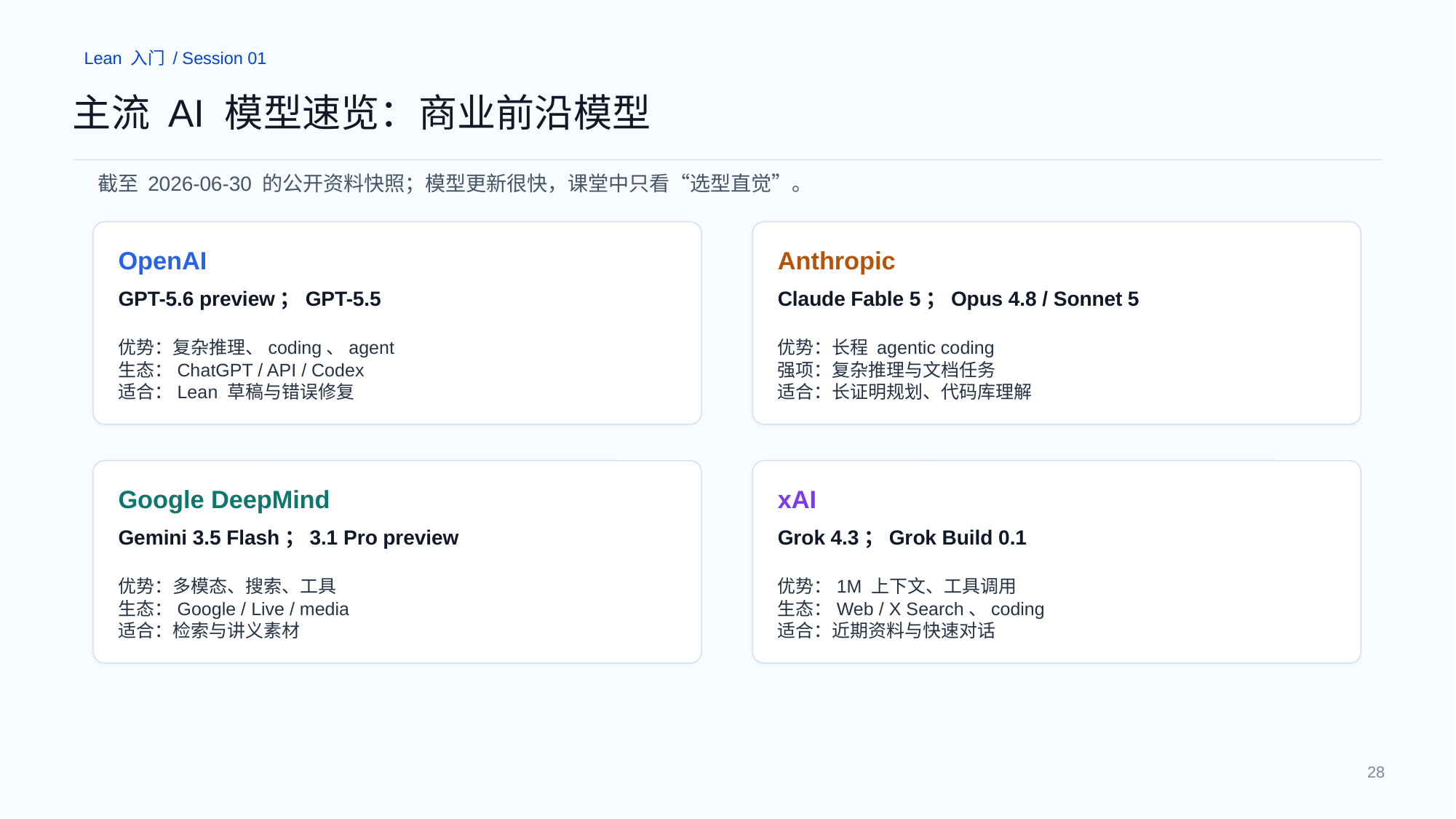

Lean 入门 / Session 01
主流 AI 模型速览：商业前沿模型

截至 2026-06-30 的公开资料快照；模型更新很快，课堂中只看“选型直觉”。

OpenAI
Anthropic
GPT-5.6 preview；GPT-5.5
Claude Fable 5；Opus 4.8 / Sonnet 5
优势：复杂推理、coding、agent
生态：ChatGPT / API / Codex
适合：Lean 草稿与错误修复
优势：长程 agentic coding
强项：复杂推理与文档任务
适合：长证明规划、代码库理解

Google DeepMind
xAI
Gemini 3.5 Flash；3.1 Pro preview
Grok 4.3；Grok Build 0.1
优势：多模态、搜索、工具
生态：Google / Live / media
适合：检索与讲义素材
优势：1M 上下文、工具调用
生态：Web / X Search、coding
适合：近期资料与快速对话
28